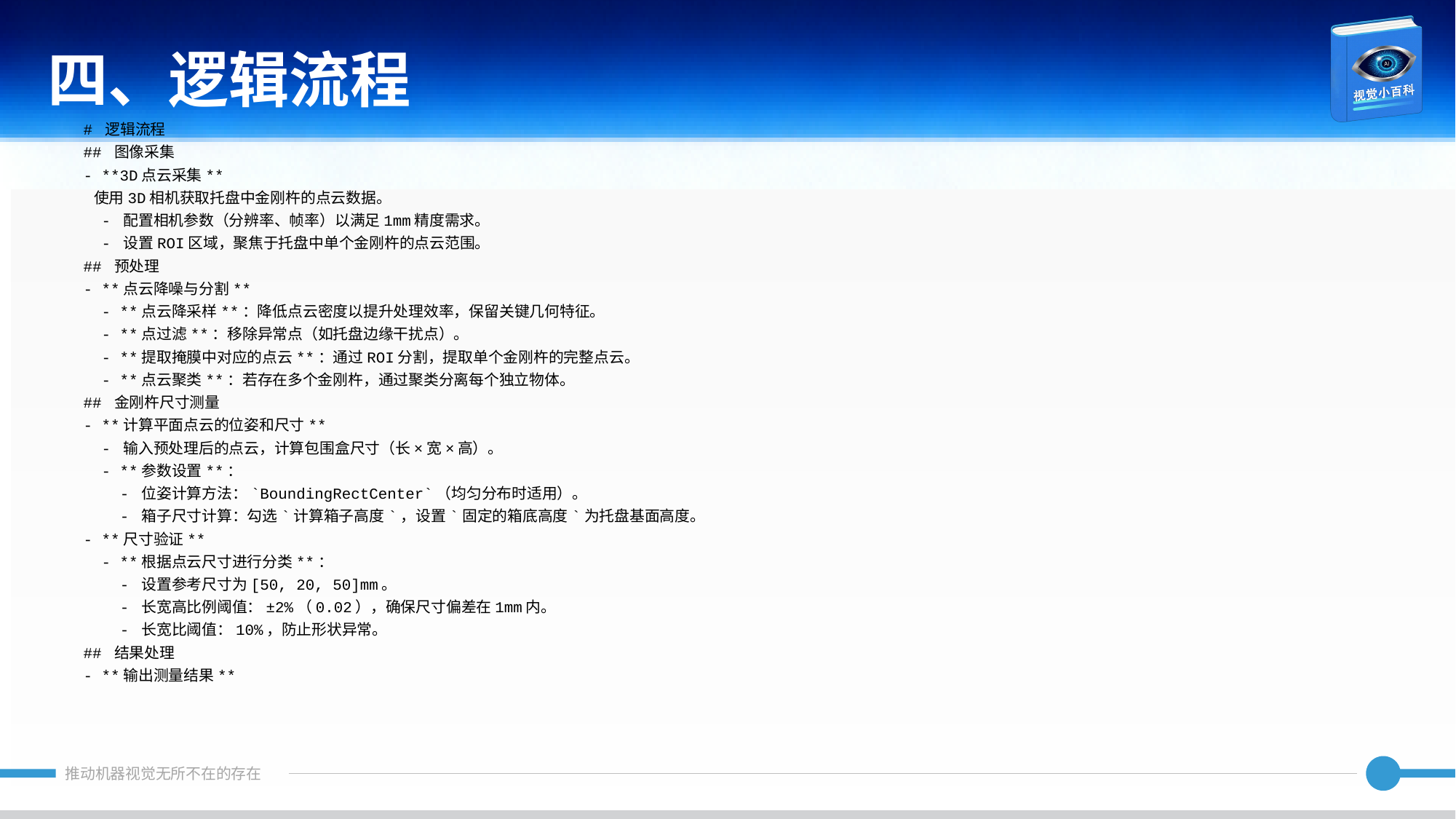

四、逻辑流程

# 逻辑流程
## 图像采集
- **3D点云采集**
  使用3D相机获取托盘中金刚杵的点云数据。
  - 配置相机参数（分辨率、帧率）以满足1mm精度需求。
  - 设置ROI区域，聚焦于托盘中单个金刚杵的点云范围。
## 预处理
- **点云降噪与分割**
  - **点云降采样**：降低点云密度以提升处理效率，保留关键几何特征。
  - **点过滤**：移除异常点（如托盘边缘干扰点）。
  - **提取掩膜中对应的点云**：通过ROI分割，提取单个金刚杵的完整点云。
  - **点云聚类**：若存在多个金刚杵，通过聚类分离每个独立物体。
## 金刚杵尺寸测量
- **计算平面点云的位姿和尺寸**
  - 输入预处理后的点云，计算包围盒尺寸（长×宽×高）。
  - **参数设置**：
    - 位姿计算方法：`BoundingRectCenter`（均匀分布时适用）。
    - 箱子尺寸计算：勾选`计算箱子高度`，设置`固定的箱底高度`为托盘基面高度。
- **尺寸验证**
  - **根据点云尺寸进行分类**：
    - 设置参考尺寸为[50, 20, 50]mm。
    - 长宽高比例阈值：±2%（0.02），确保尺寸偏差在1mm内。
    - 长宽比阈值：10%，防止形状异常。
## 结果处理
- **输出测量结果**
8